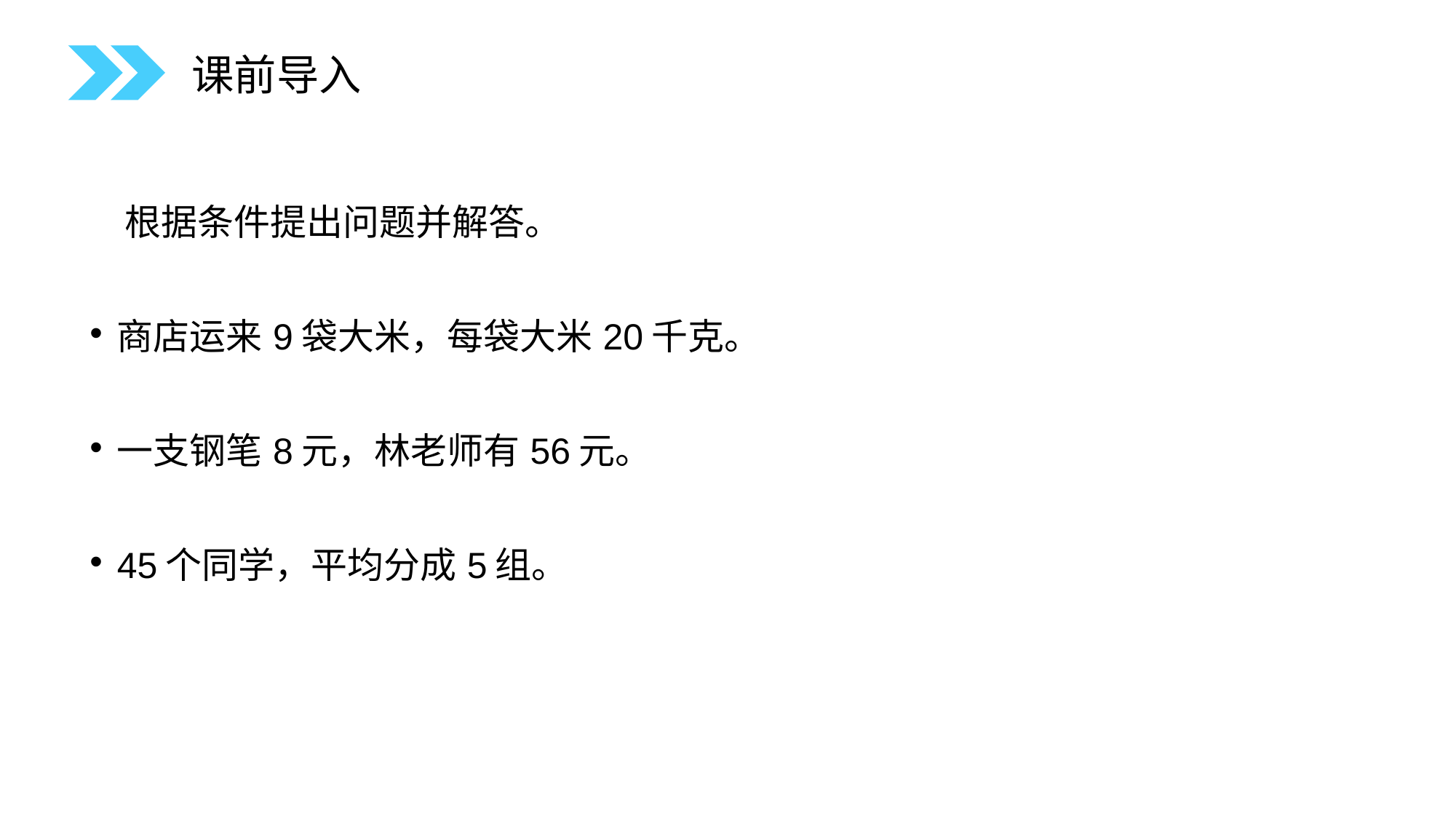

课前导入
   根据条件提出问题并解答。

商店运来9袋大米，每袋大米20千克。

一支钢笔8元，林老师有56元。

45个同学，平均分成5组。